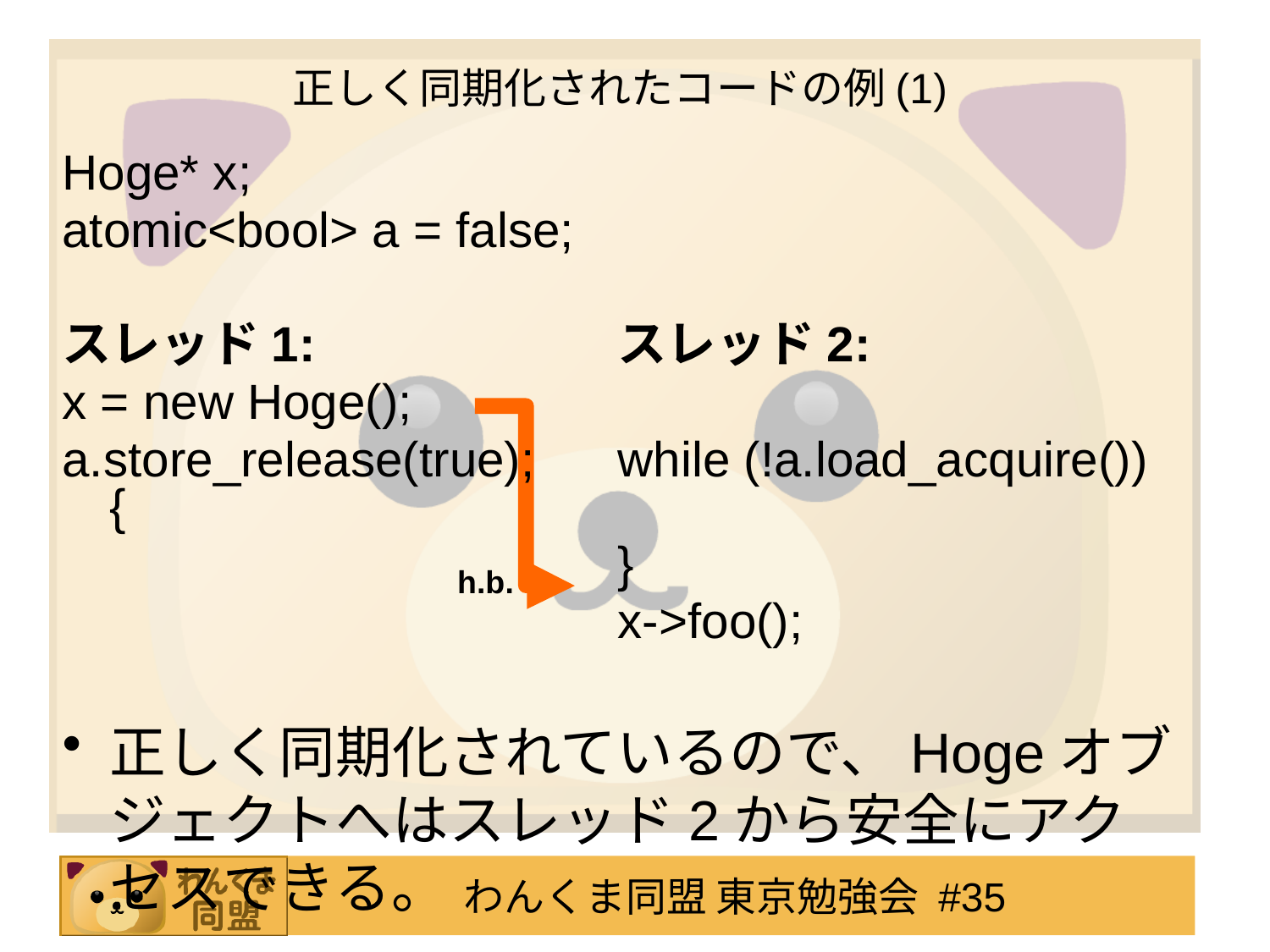

# 正しく同期化されたコードの例(1)
Hoge* x;
atomic<bool> a = false;

スレッド1:			スレッド2:
x = new Hoge();
a.store_release(true);	while (!a.load_acquire()) {
					}
					x->foo();

正しく同期化されているので、Hogeオブジェクトへはスレッド2から安全にアクセスできる。

h.b.